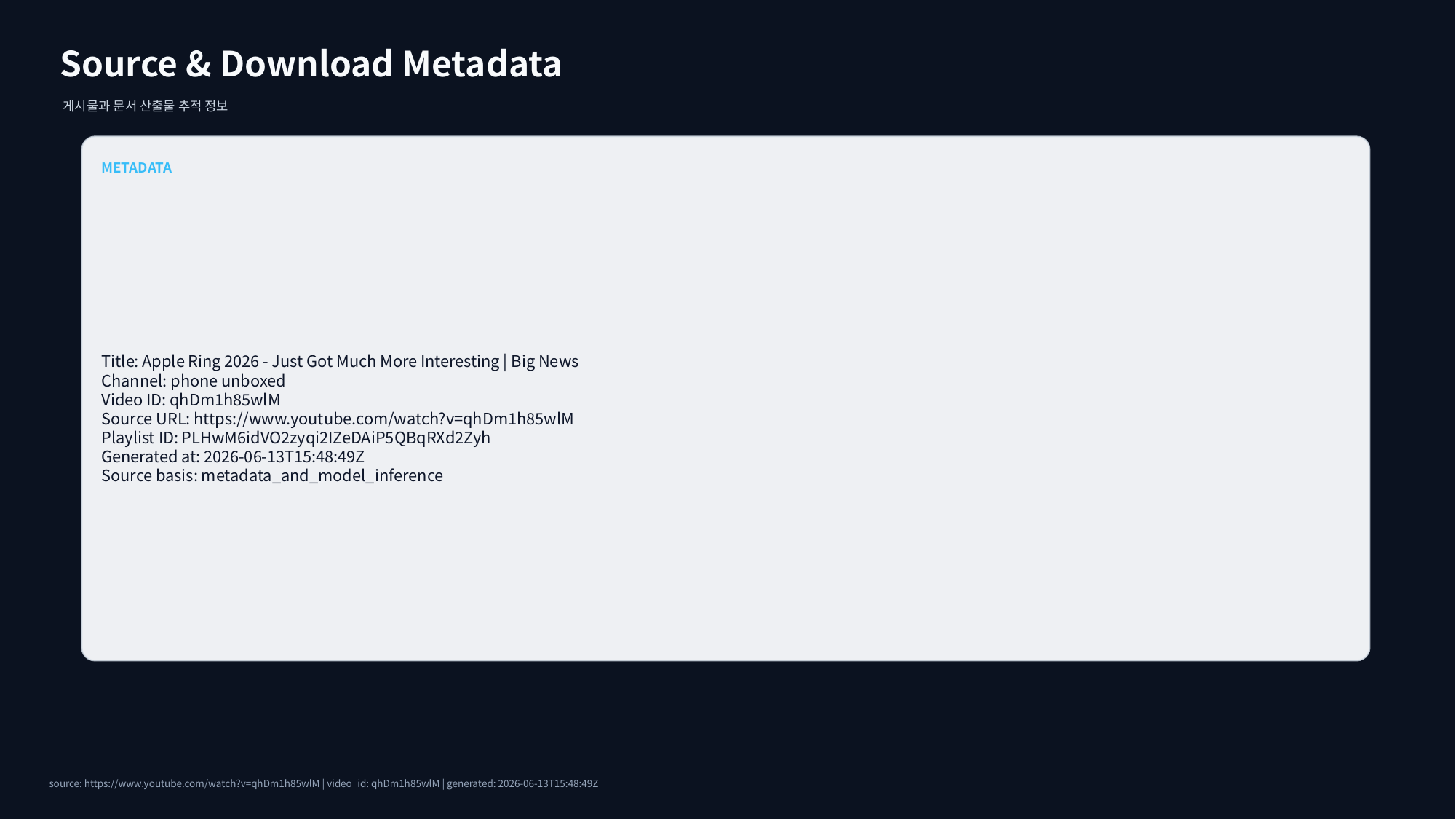

Source & Download Metadata
게시물과 문서 산출물 추적 정보

METADATA
Title: Apple Ring 2026 - Just Got Much More Interesting | Big News
Channel: phone unboxed
Video ID: qhDm1h85wlM
Source URL: https://www.youtube.com/watch?v=qhDm1h85wlM
Playlist ID: PLHwM6idVO2zyqi2IZeDAiP5QBqRXd2Zyh
Generated at: 2026-06-13T15:48:49Z
Source basis: metadata_and_model_inference
source: https://www.youtube.com/watch?v=qhDm1h85wlM | video_id: qhDm1h85wlM | generated: 2026-06-13T15:48:49Z